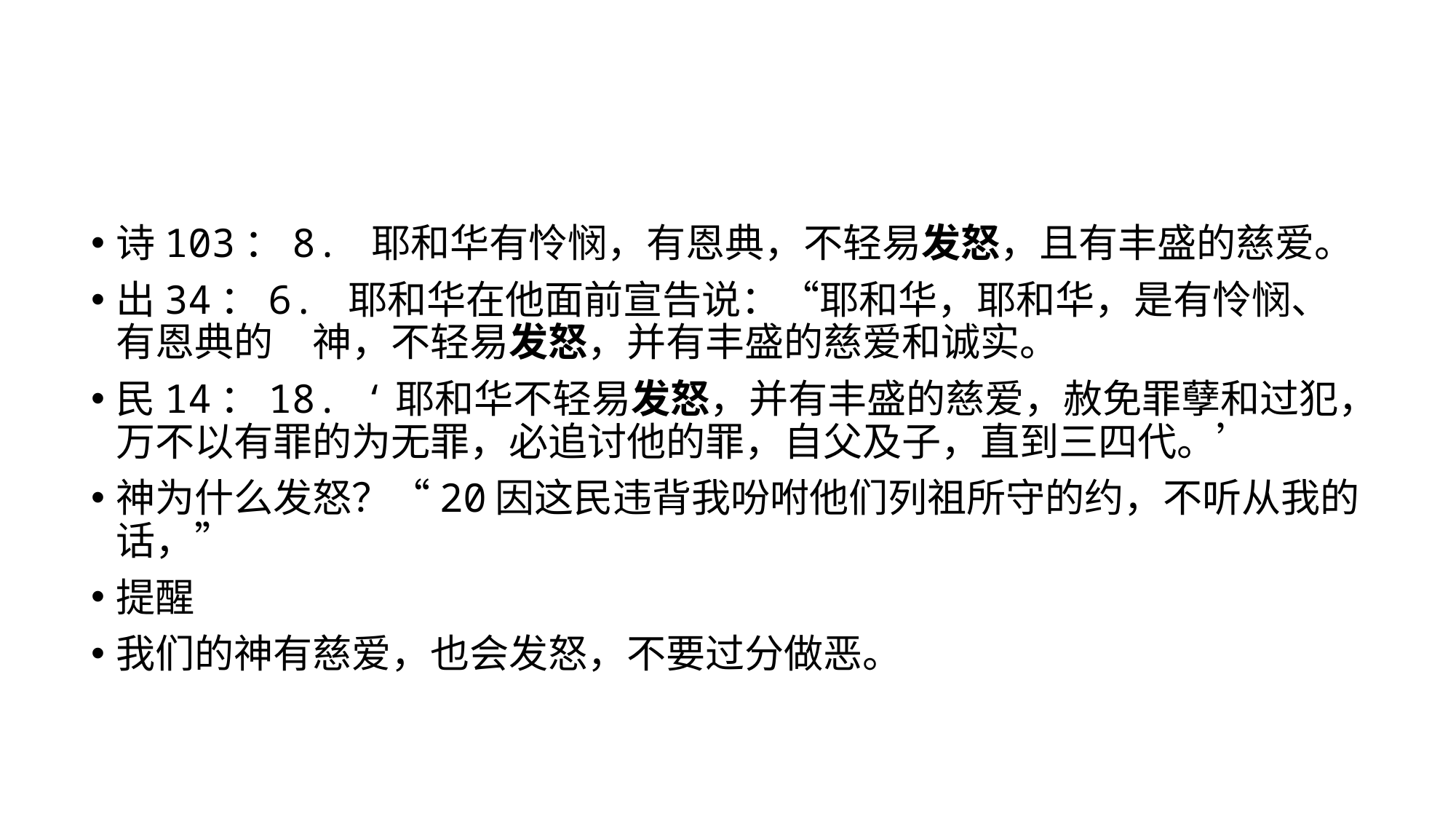

诗103：8. 耶和华有怜悯，有恩典，不轻易发怒，且有丰盛的慈爱。
出34：6. 耶和华在他面前宣告说：“耶和华，耶和华，是有怜悯、有恩典的　神，不轻易发怒，并有丰盛的慈爱和诚实。
民14：18. ‘耶和华不轻易发怒，并有丰盛的慈爱，赦免罪孽和过犯，万不以有罪的为无罪，必追讨他的罪，自父及子，直到三四代。’
神为什么发怒？“20因这民违背我吩咐他们列祖所守的约，不听从我的话，”
提醒
我们的神有慈爱，也会发怒，不要过分做恶。